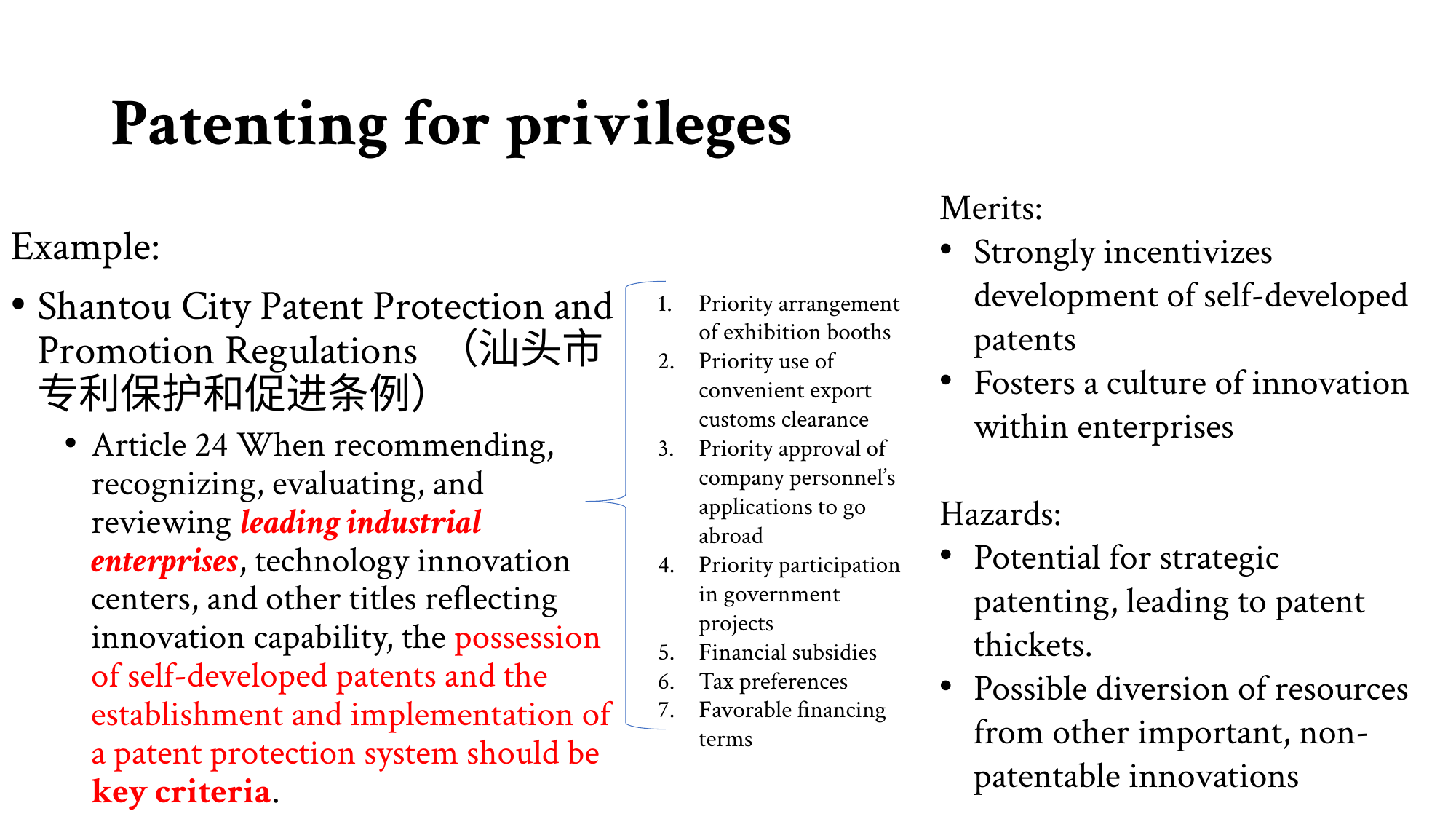

# Patenting for privileges
Merits:
Strongly incentivizes development of self-developed patents
Fosters a culture of innovation within enterprises

Hazards:
Potential for strategic patenting, leading to patent thickets.
Possible diversion of resources from other important, non-patentable innovations
Example:
Shantou City Patent Protection and Promotion Regulations （汕头市专利保护和促进条例）
Article 24 When recommending, recognizing, evaluating, and reviewing leading industrial enterprises, technology innovation centers, and other titles reflecting innovation capability, the possession of self-developed patents and the establishment and implementation of a patent protection system should be key criteria.

Priority arrangement of exhibition booths
Priority use of convenient export customs clearance
Priority approval of company personnel’s applications to go abroad
Priority participation in government projects
Financial subsidies
Tax preferences
Favorable financing terms